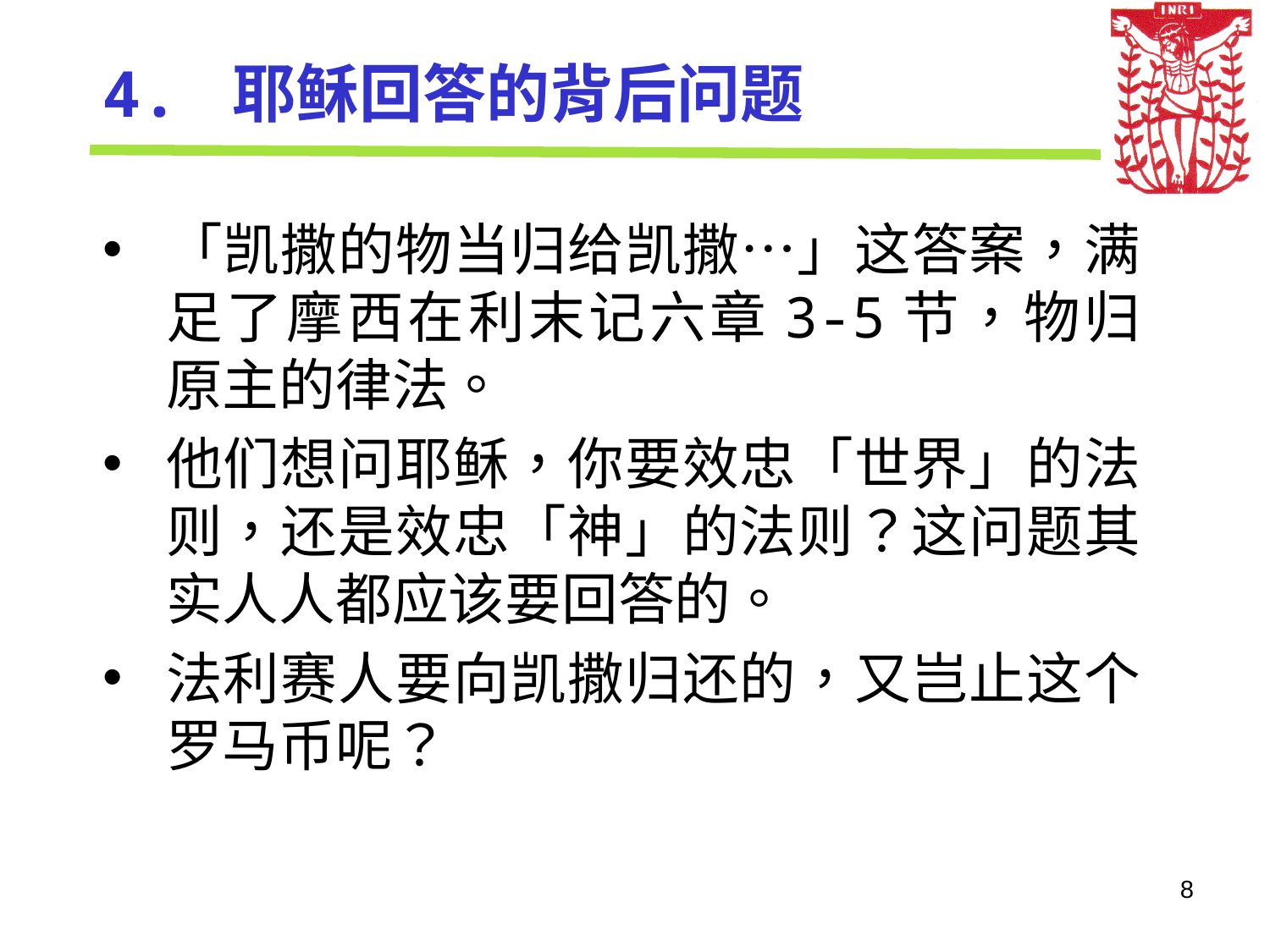

4. 耶稣回答的背后问题
「凯撒的物当归给凯撒…」这答案，满足了摩西在利末记六章3-5节，物归原主的律法。
他们想问耶稣，你要效忠「世界」的法则，还是效忠「神」的法则？这问题其实人人都应该要回答的。
法利赛人要向凯撒归还的，又岂止这个罗马币呢？

8